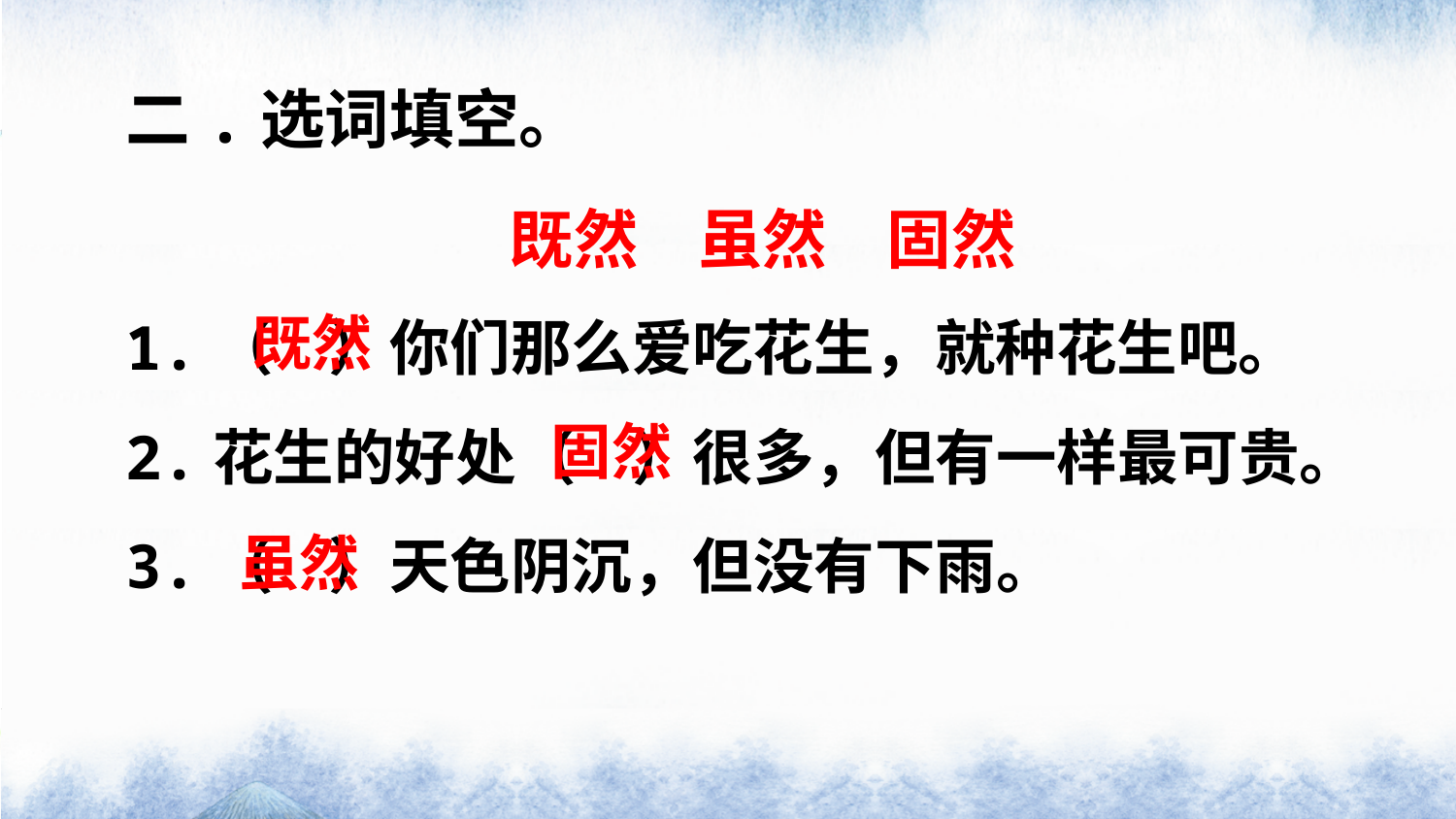

二.选词填空。

1.（    ）你们那么爱吃花生，就种花生吧。
2.花生的好处（    ）很多，但有一样最可贵。
3.（    ）天色阴沉，但没有下雨。
既然    虽然    固然
既然
固然
虽然